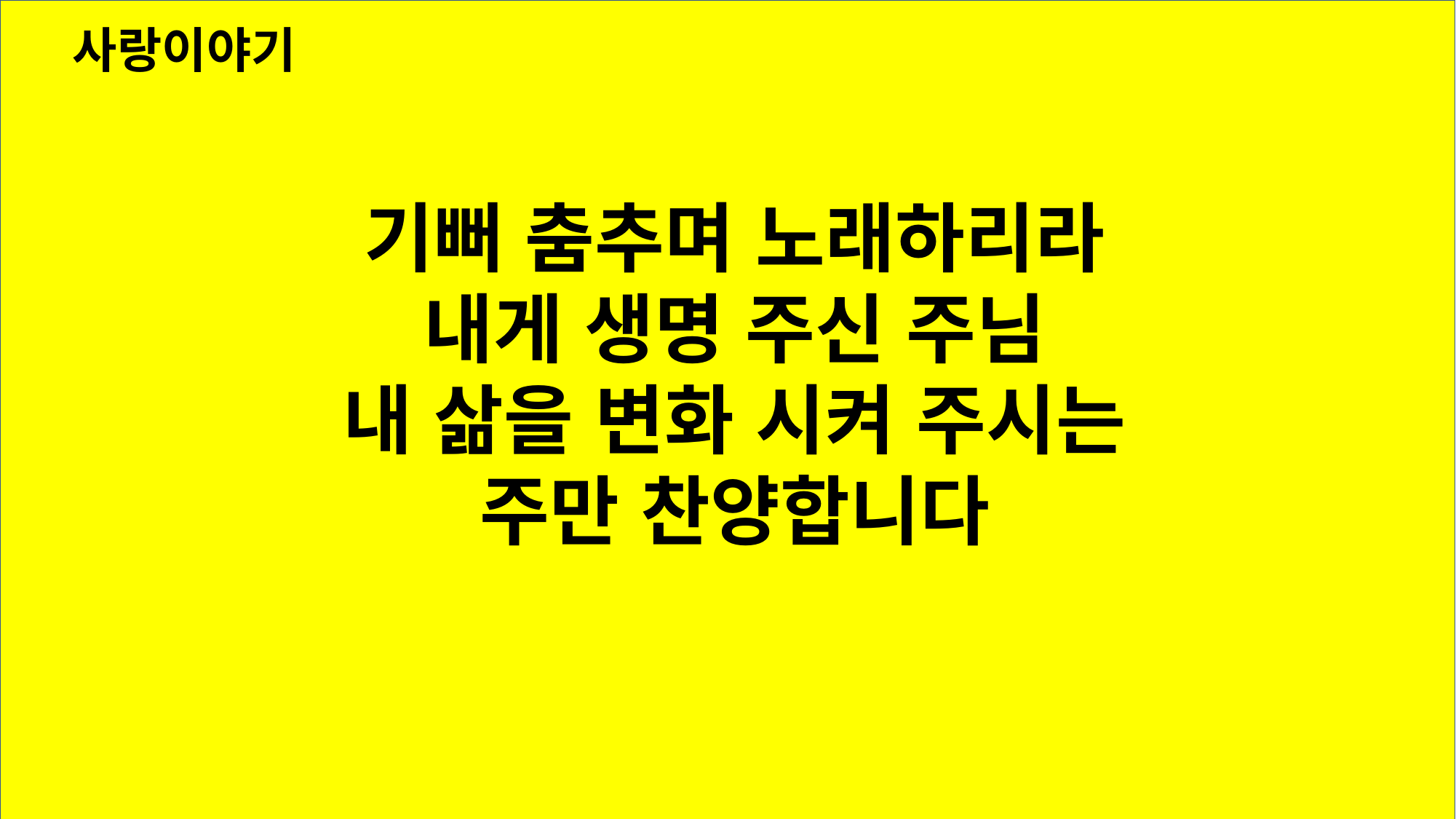

사랑이야기

기뻐 춤추며 노래하리라
내게 생명 주신 주님
내 삶을 변화 시켜 주시는
주만 찬양합니다